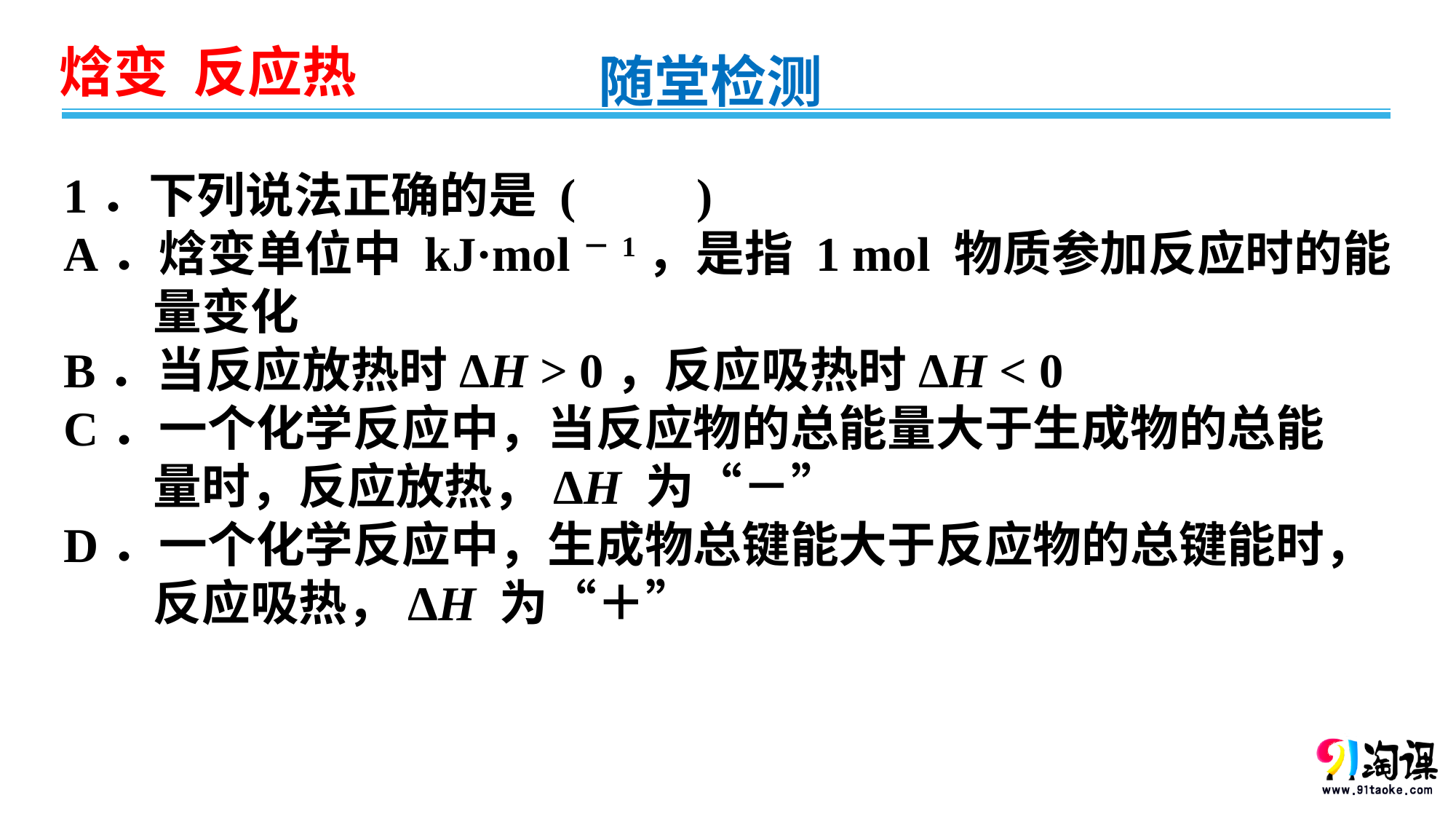

随堂检测
1．下列说法正确的是 (　　)
A．焓变单位中 kJ·mol－1，是指 1 mol 物质参加反应时的能
       量变化
B．当反应放热时ΔH > 0，反应吸热时ΔH < 0
C．一个化学反应中，当反应物的总能量大于生成物的总能
       量时，反应放热，ΔH 为“－”
D．一个化学反应中，生成物总键能大于反应物的总键能时，
       反应吸热，ΔH 为“＋”